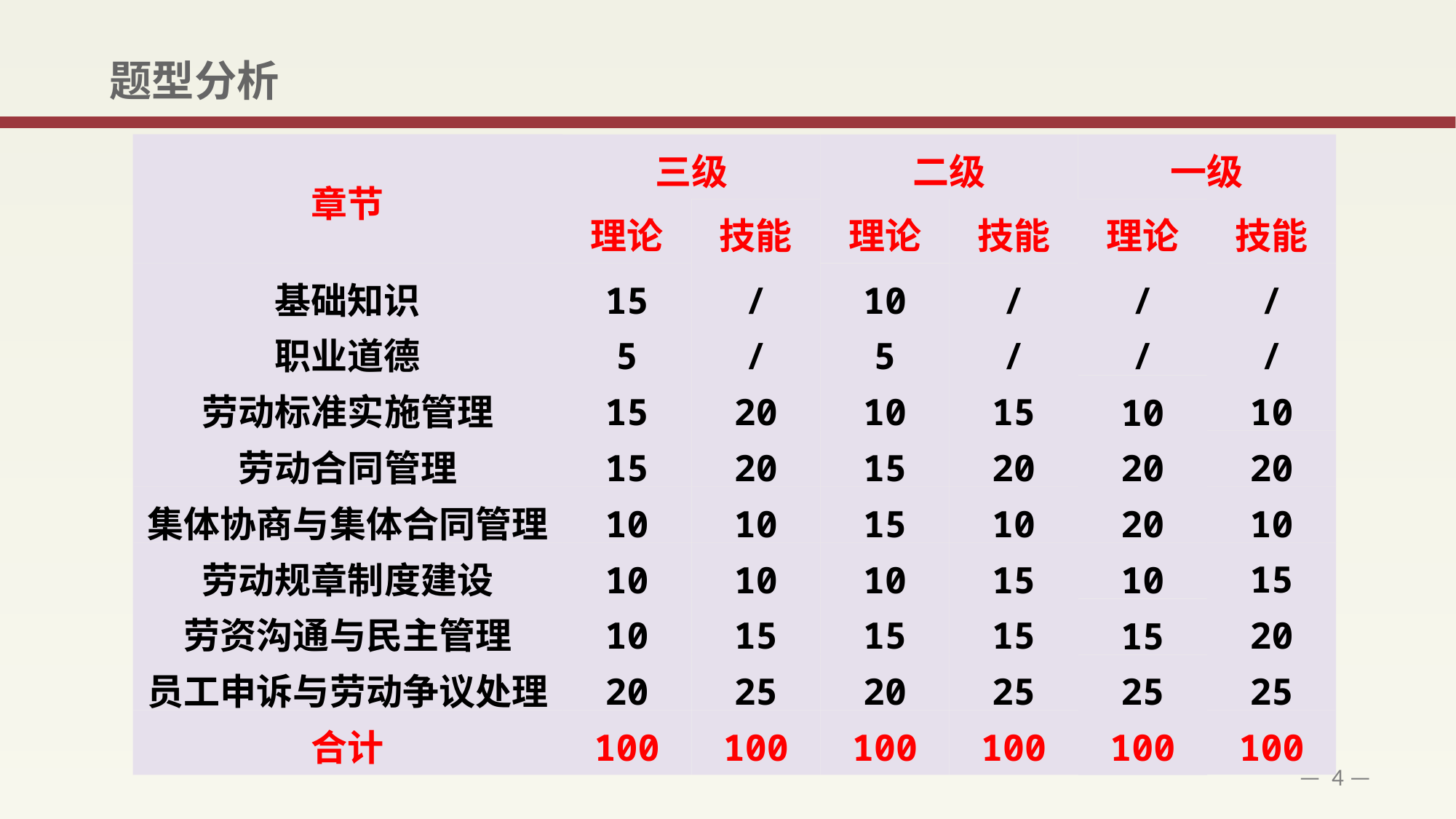

题型分析
章节
三级
二级
一级
理论
技能
技能
理论
技能
理论
/
基础知识
15
/
10
/
/
职业道德
5
/
5
/
/
/
10
劳动标准实施管理
15
20
10
15
10
20
劳动合同管理
15
20
15
20
20
10
集体协商与集体合同管理
10
10
15
10
20
15
劳动规章制度建设
10
10
10
15
10
20
劳资沟通与民主管理
10
15
15
15
15
25
员工申诉与劳动争议处理
20
25
20
25
25
100
合计
100
100
100
100
100